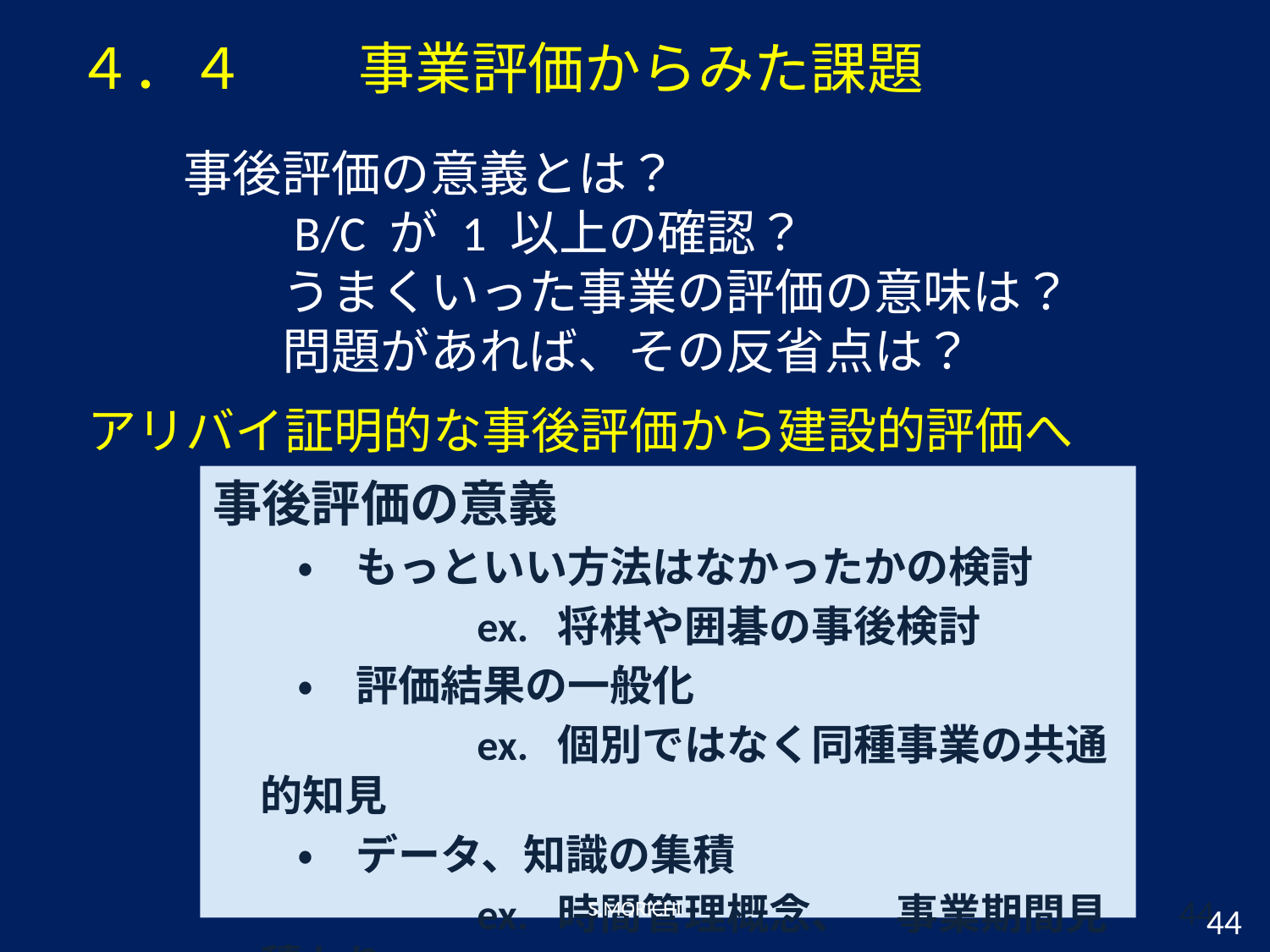

# ４．４　　事業評価からみた課題
事後評価の意義とは？
　　B/C が 1 以上の確認？
　　うまくいった事業の評価の意味は？
　　問題があれば、その反省点は？
アリバイ証明的な事後評価から建設的評価へ
事後評価の意義
　　・　もっといい方法はなかったかの検討
　　　　　　ex.  将棋や囲碁の事後検討
　　・　評価結果の一般化
　　　　　　ex.  個別ではなく同種事業の共通的知見
　　・　データ、知識の集積
　　　　　　ex.  時間管理概念、　事業期間見積もり

S.MORICHI
44
44